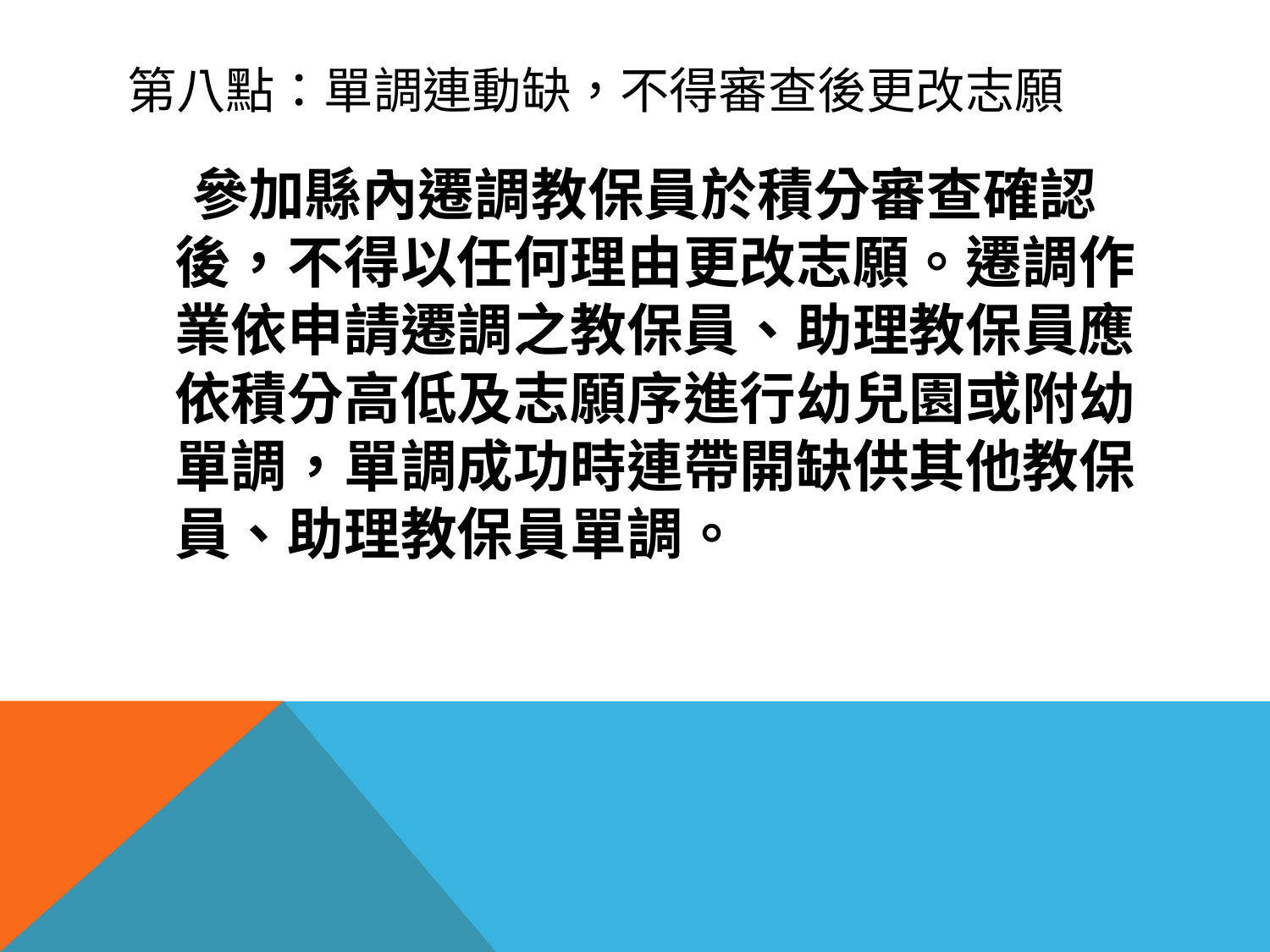

# 第八點：單調連動缺，不得審查後更改志願
    參加縣內遷調教保員於積分審查確認後，不得以任何理由更改志願。遷調作業依申請遷調之教保員、助理教保員應依積分高低及志願序進行幼兒園或附幼單調，單調成功時連帶開缺供其他教保員、助理教保員單調。